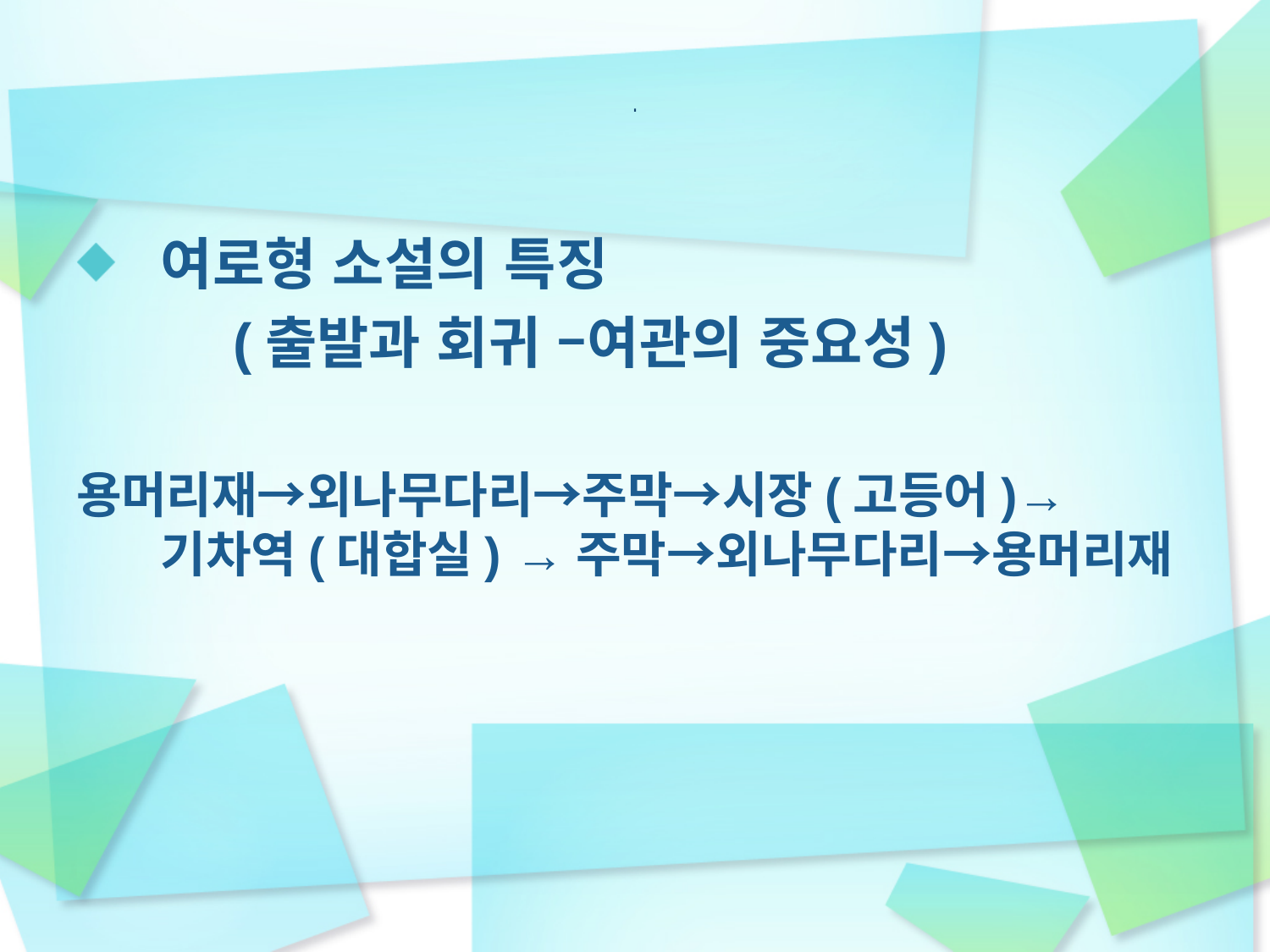

# .
여로형 소설의 특징
          (출발과 회귀 –여관의 중요성)

용머리재→외나무다리→주막→시장(고등어)→기차역(대합실) →주막→외나무다리→용머리재